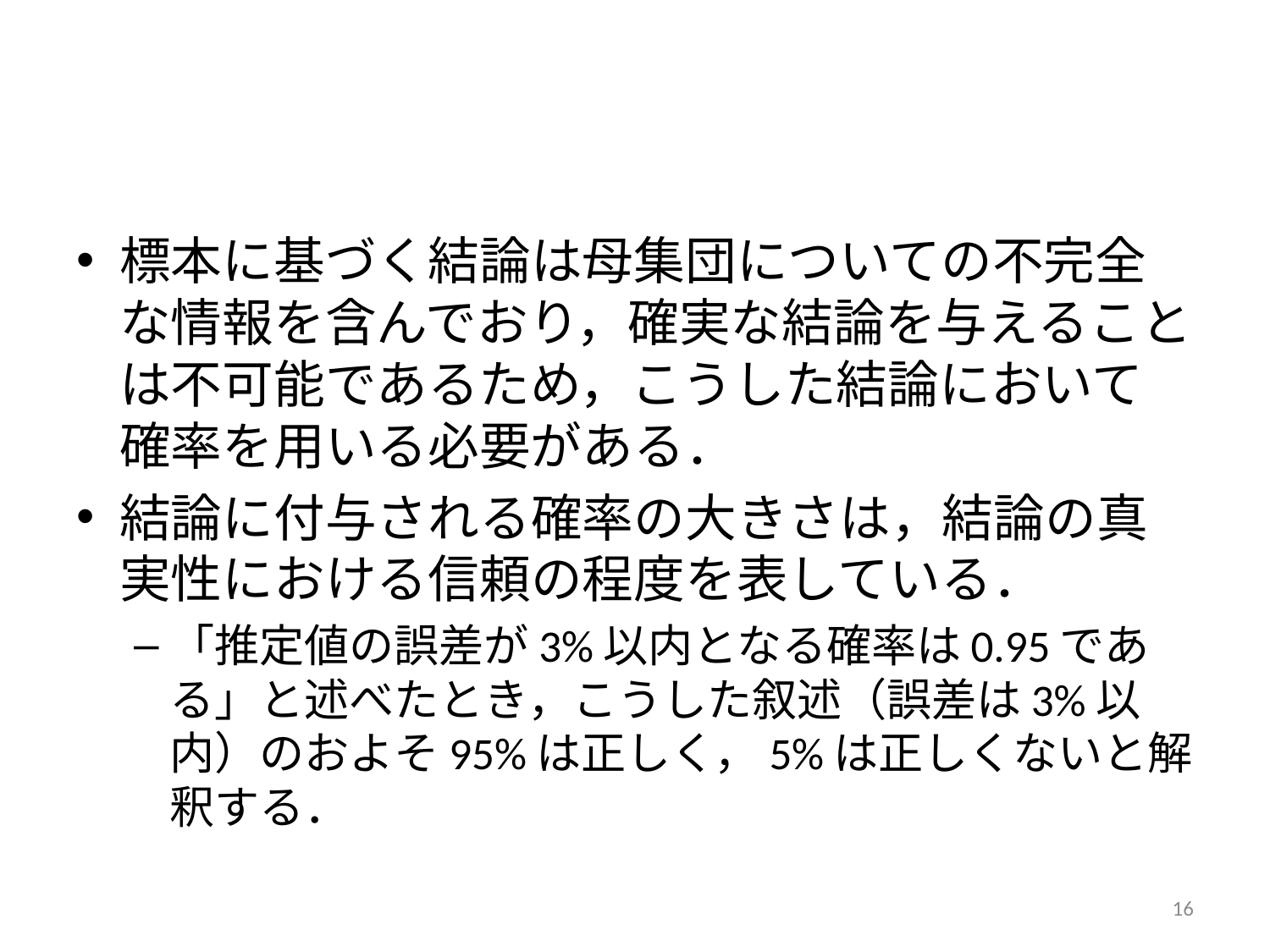

#
標本に基づく結論は母集団についての不完全な情報を含んでおり，確実な結論を与えることは不可能であるため，こうした結論において確率を用いる必要がある．
結論に付与される確率の大きさは，結論の真実性における信頼の程度を表している．
「推定値の誤差が3%以内となる確率は0.95である」と述べたとき，こうした叙述（誤差は3%以内）のおよそ95%は正しく，5%は正しくないと解釈する．
16